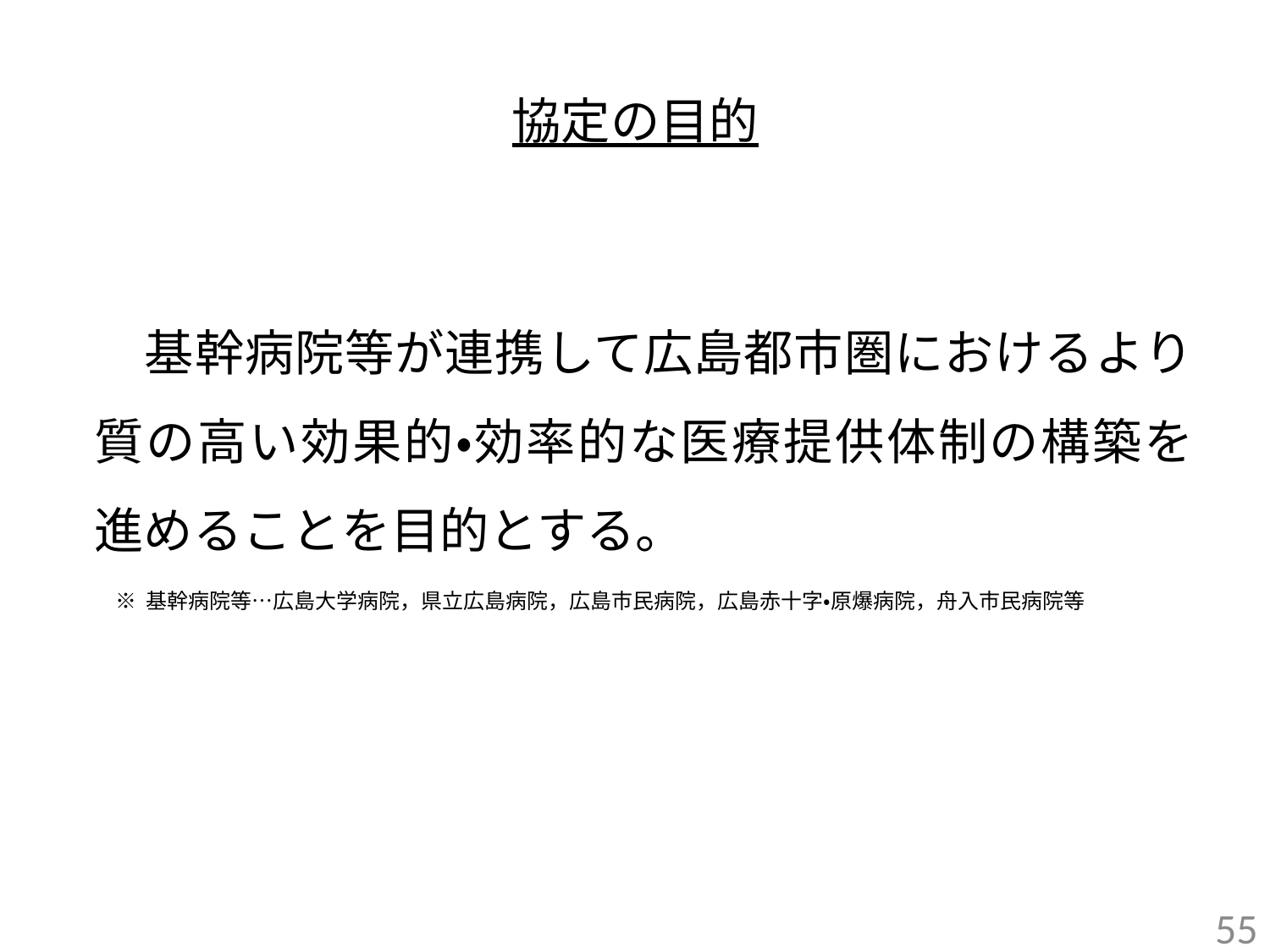

協定の目的
　基幹病院等が連携して広島都市圏におけるより質の高い効果的・効率的な医療提供体制の構築を進めることを目的とする。
　※  基幹病院等…広島大学病院，県立広島病院，広島市民病院，広島赤十字・原爆病院，舟入市民病院等
55